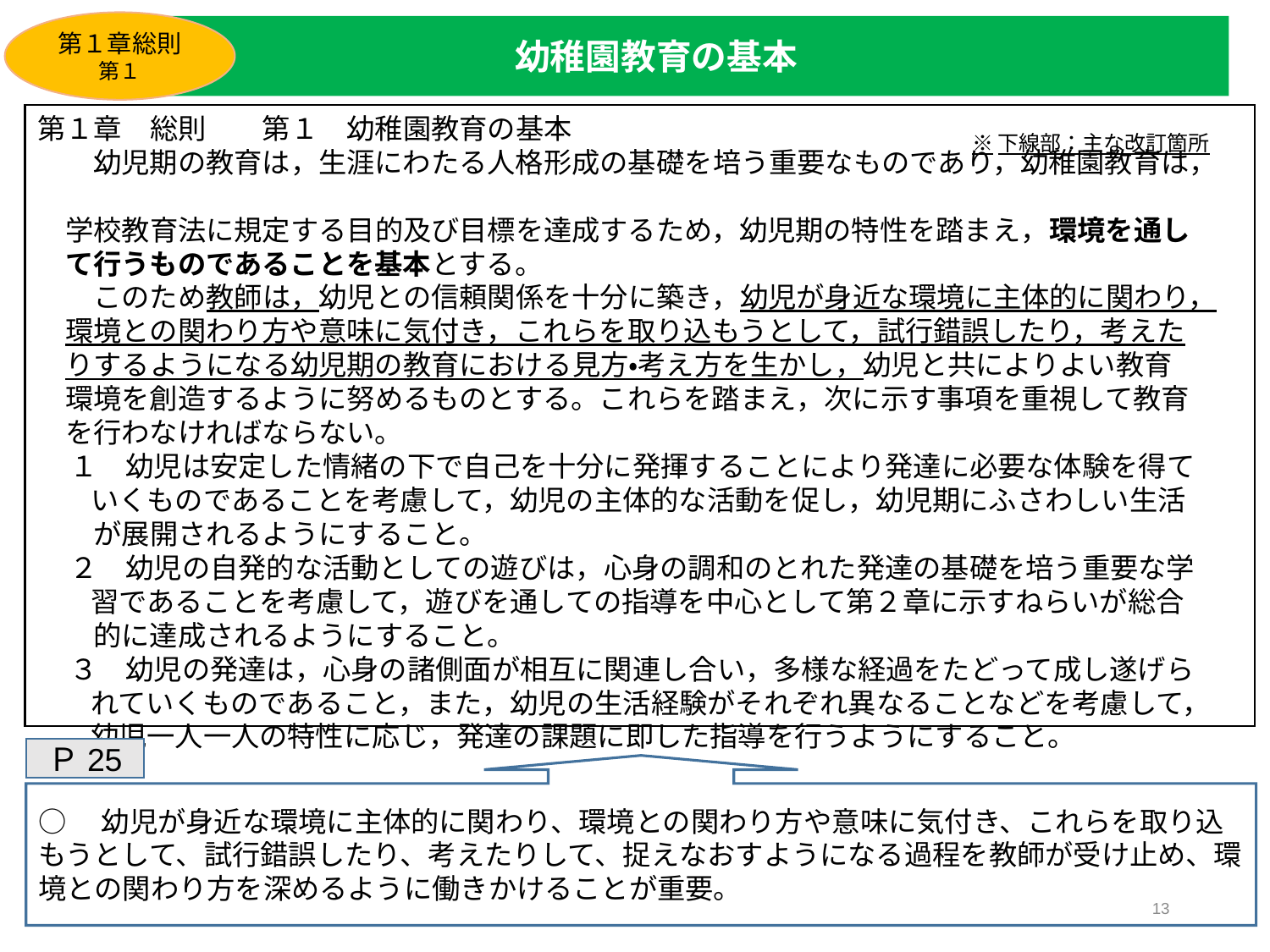

第１章総則
第１
幼稚園教育の基本
第１章　総則　　第１　幼稚園教育の基本
　　幼児期の教育は，生涯にわたる人格形成の基礎を培う重要なものであり，幼稚園教育は，　
　学校教育法に規定する目的及び目標を達成するため，幼児期の特性を踏まえ，環境を通し
　て行うものであることを基本とする。
　　このため教師は，幼児との信頼関係を十分に築き，幼児が身近な環境に主体的に関わり，
　環境との関わり方や意味に気付き，これらを取り込もうとして，試行錯誤したり，考えた
　りするようになる幼児期の教育における見方・考え方を生かし，幼児と共によりよい教育
　環境を創造するように努めるものとする。これらを踏まえ，次に示す事項を重視して教育
　を行わなければならない。
    １　幼児は安定した情緒の下で自己を十分に発揮することにより発達に必要な体験を得て
    　いくものであることを考慮して，幼児の主体的な活動を促し，幼児期にふさわしい生活
　　が展開されるようにすること。
    ２　幼児の自発的な活動としての遊びは，心身の調和のとれた発達の基礎を培う重要な学
    　習であることを考慮して，遊びを通しての指導を中心として第２章に示すねらいが総合
　　的に達成されるようにすること。
    ３　幼児の発達は，心身の諸側面が相互に関連し合い，多様な経過をたどって成し遂げら
    　れていくものであること，また，幼児の生活経験がそれぞれ異なることなどを考慮して，
    　幼児一人一人の特性に応じ，発達の課題に即した指導を行うようにすること。
※下線部：主な改訂箇所
Ｐ25
○　幼児が身近な環境に主体的に関わり、環境との関わり方や意味に気付き、これらを取り込もうとして、試行錯誤したり、考えたりして、捉えなおすようになる過程を教師が受け止め、環境との関わり方を深めるように働きかけることが重要。
13